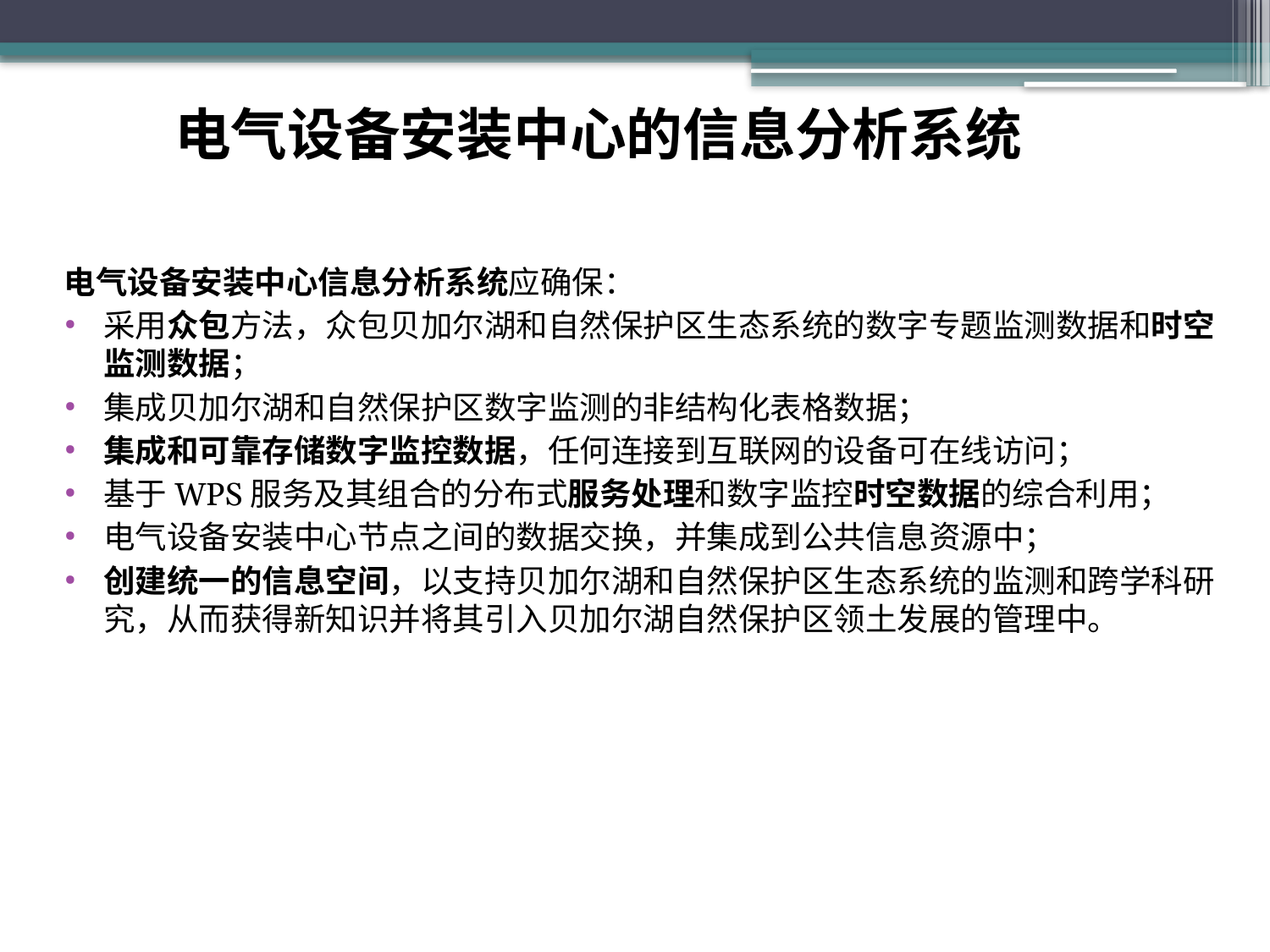

电气设备安装中心的信息分析系统
电气设备安装中心信息分析系统应确保：
采用众包方法，众包贝加尔湖和自然保护区生态系统的数字专题监测数据和时空监测数据；
集成贝加尔湖和自然保护区数字监测的非结构化表格数据；
集成和可靠存储数字监控数据，任何连接到互联网的设备可在线访问；
基于WPS服务及其组合的分布式服务处理和数字监控时空数据的综合利用；
电气设备安装中心节点之间的数据交换，并集成到公共信息资源中；
创建统一的信息空间，以支持贝加尔湖和自然保护区生态系统的监测和跨学科研究，从而获得新知识并将其引入贝加尔湖自然保护区领土发展的管理中。